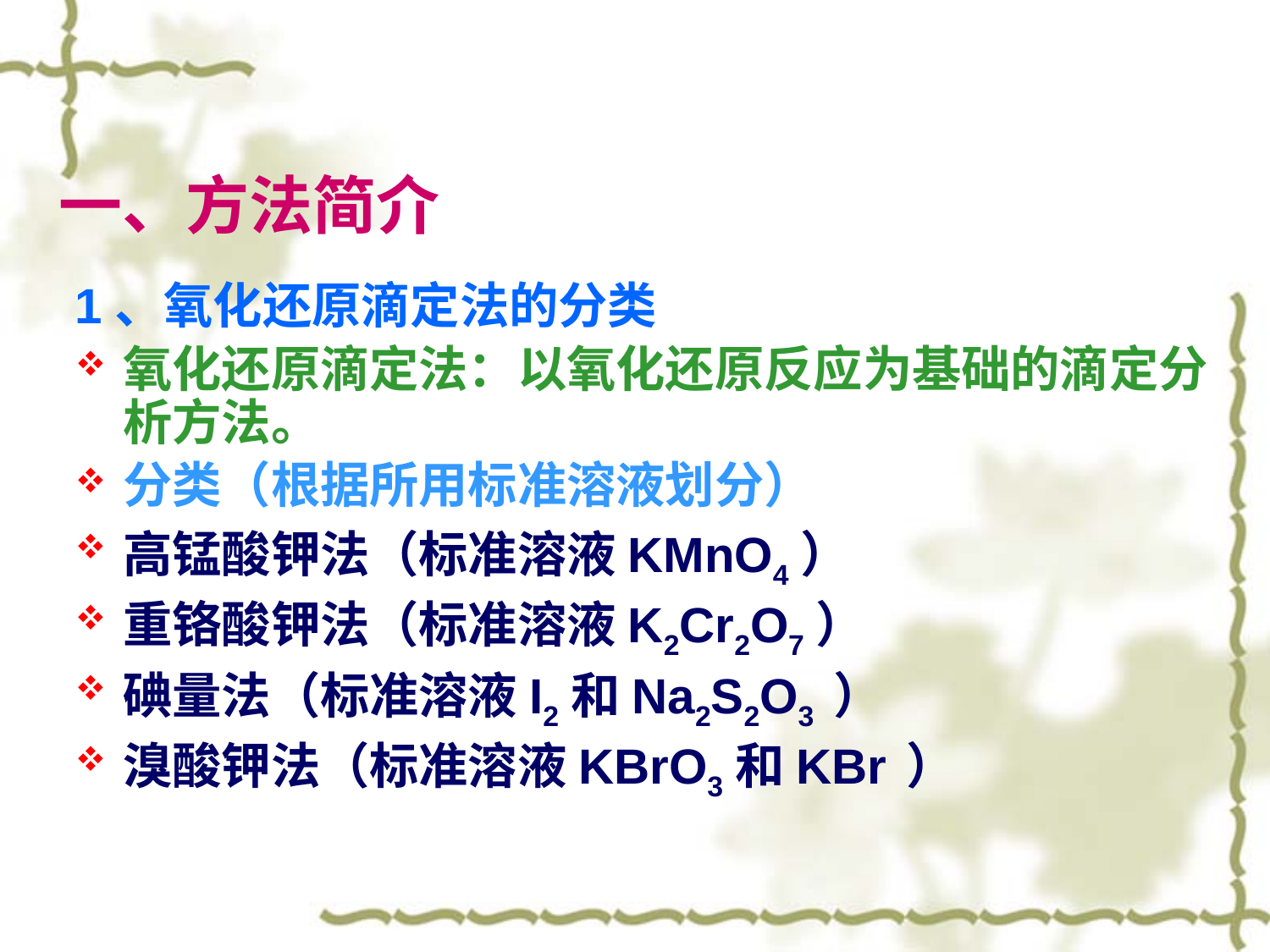

# 一、方法简介
1、氧化还原滴定法的分类
氧化还原滴定法：以氧化还原反应为基础的滴定分析方法。
分类（根据所用标准溶液划分）
高锰酸钾法（标准溶液KMnO4）
重铬酸钾法（标准溶液K2Cr2O7）
碘量法（标准溶液I2和Na2S2O3 ）
溴酸钾法（标准溶液KBrO3和KBr ）

3